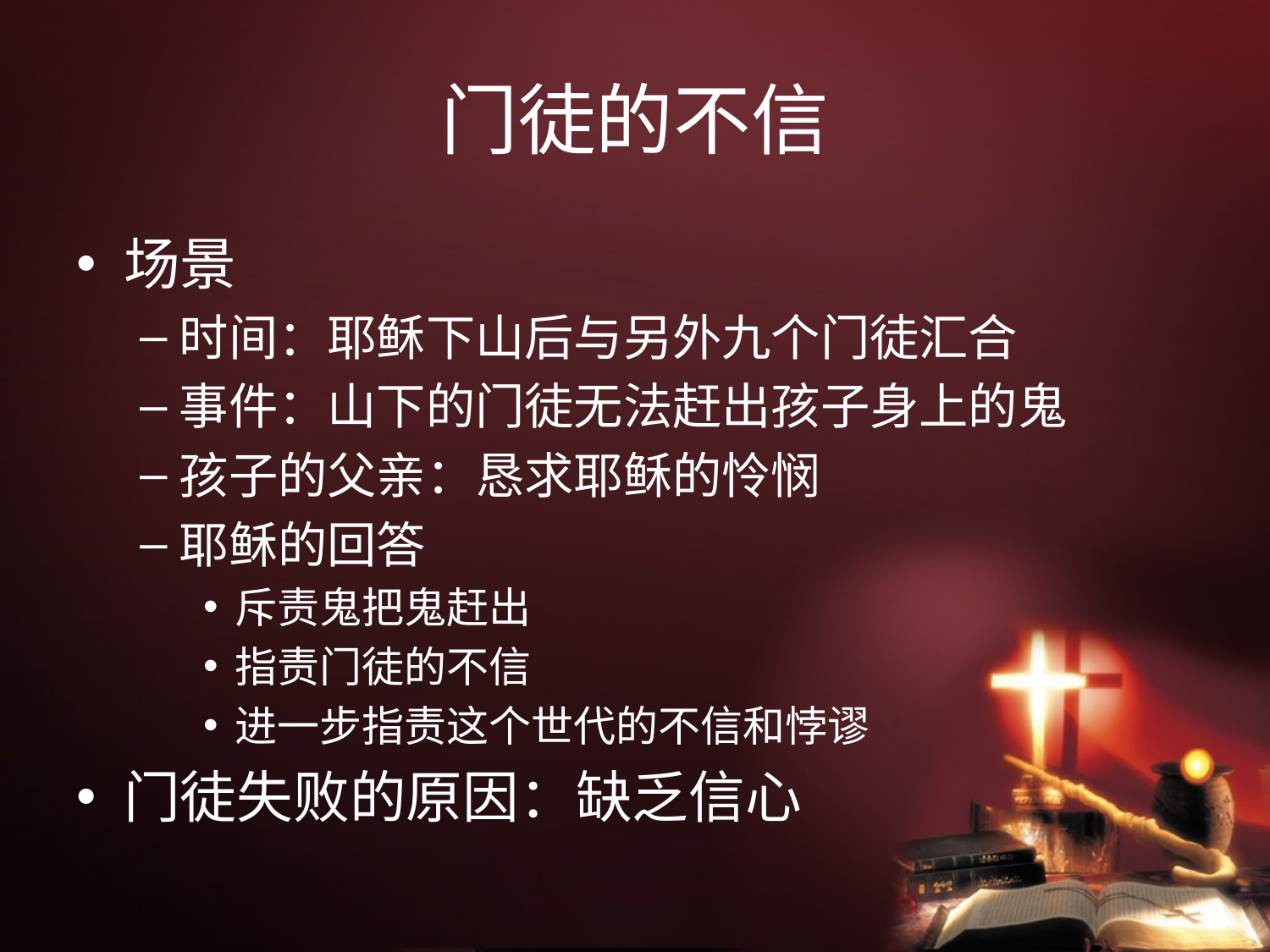

# 门徒的不信
场景
时间：耶稣下山后与另外九个门徒汇合
事件：山下的门徒无法赶出孩子身上的鬼
孩子的父亲：恳求耶稣的怜悯
耶稣的回答
斥责鬼把鬼赶出
指责门徒的不信
进一步指责这个世代的不信和悖谬
门徒失败的原因：缺乏信心